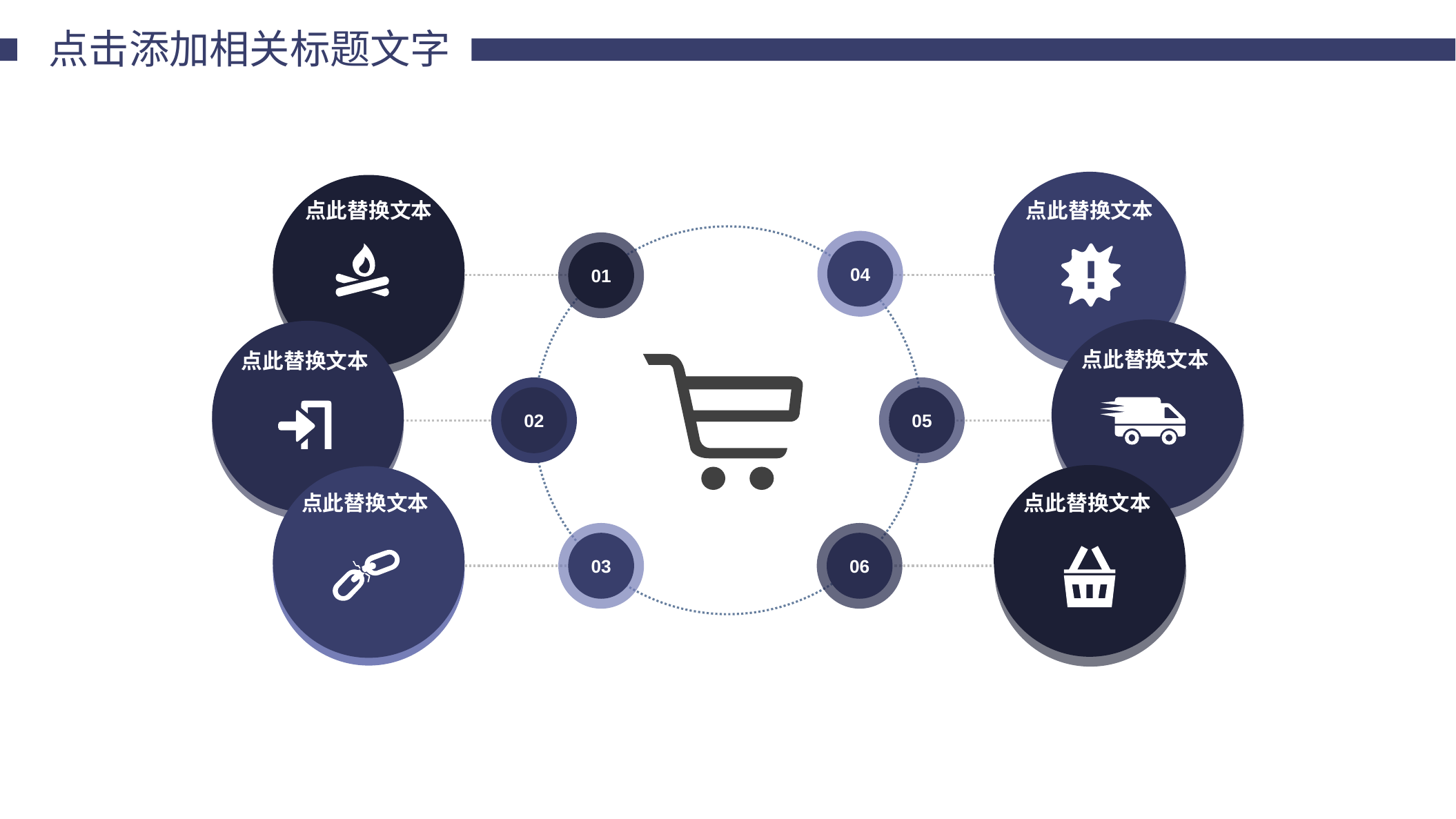

点击添加相关标题文字

点此替换文本

点此替换文本

04

01

点此替换文本

点此替换文本

02

05

点此替换文本

点此替换文本

03

06